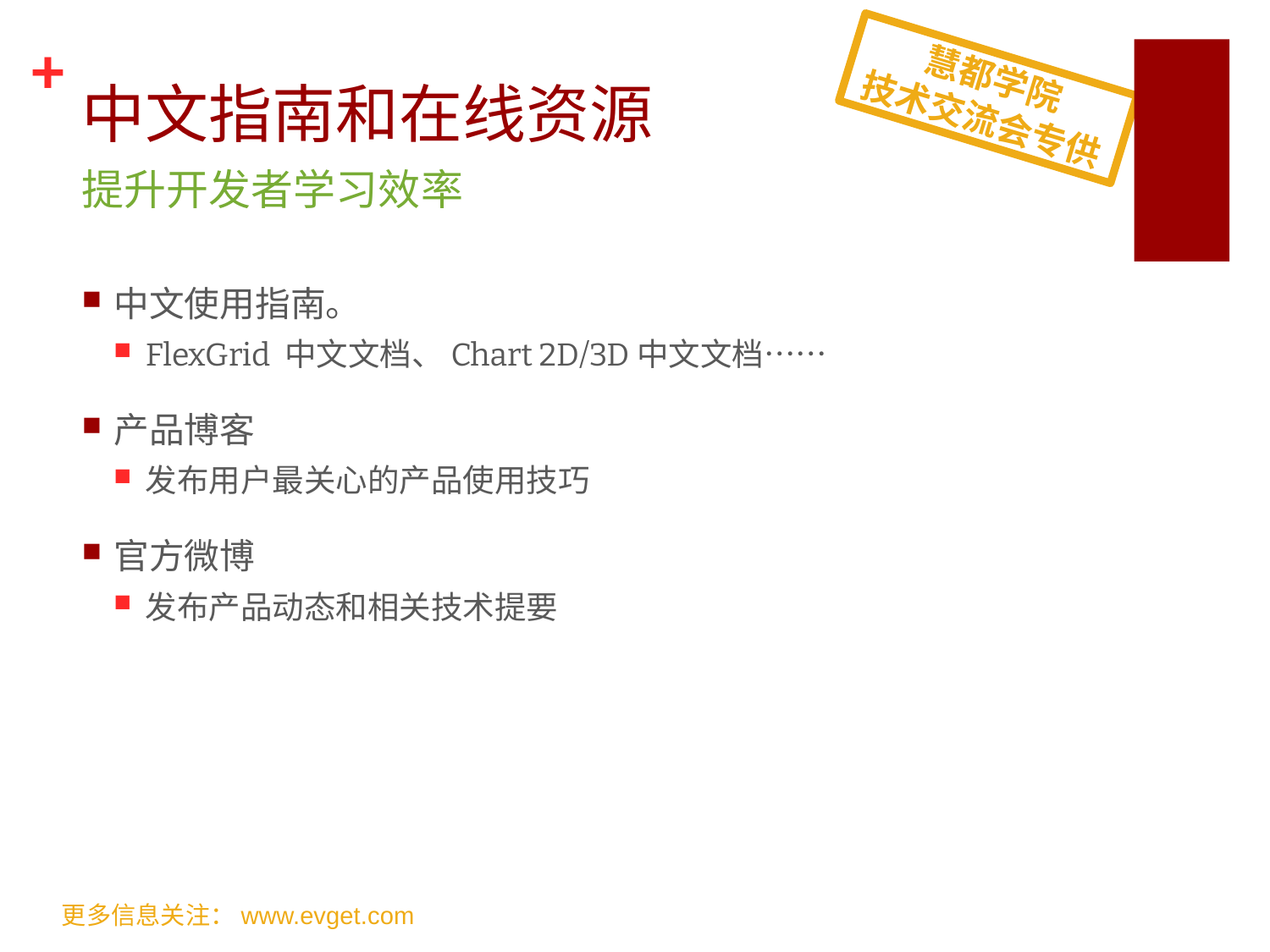

# 中文指南和在线资源
提升开发者学习效率
中文使用指南。
FlexGrid 中文文档、Chart 2D/3D中文文档……
产品博客
发布用户最关心的产品使用技巧
官方微博
发布产品动态和相关技术提要